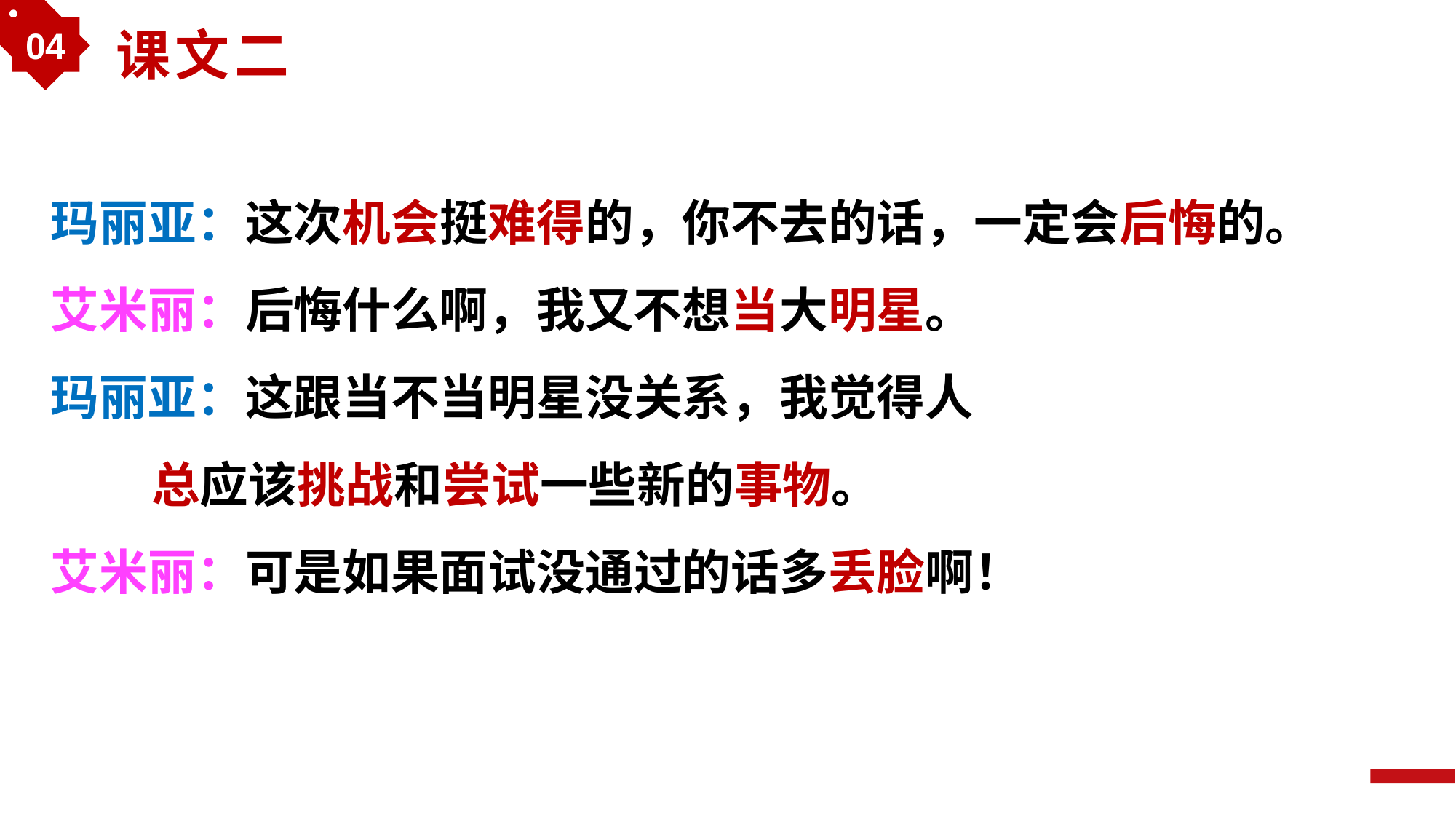

04
课文二
玛丽亚：这次机会挺难得的，你不去的话，一定会后悔的。
艾米丽：后悔什么啊，我又不想当大明星。
玛丽亚：这跟当不当明星没关系，我觉得人
        总应该挑战和尝试一些新的事物。
艾米丽：可是如果面试没通过的话多丢脸啊！